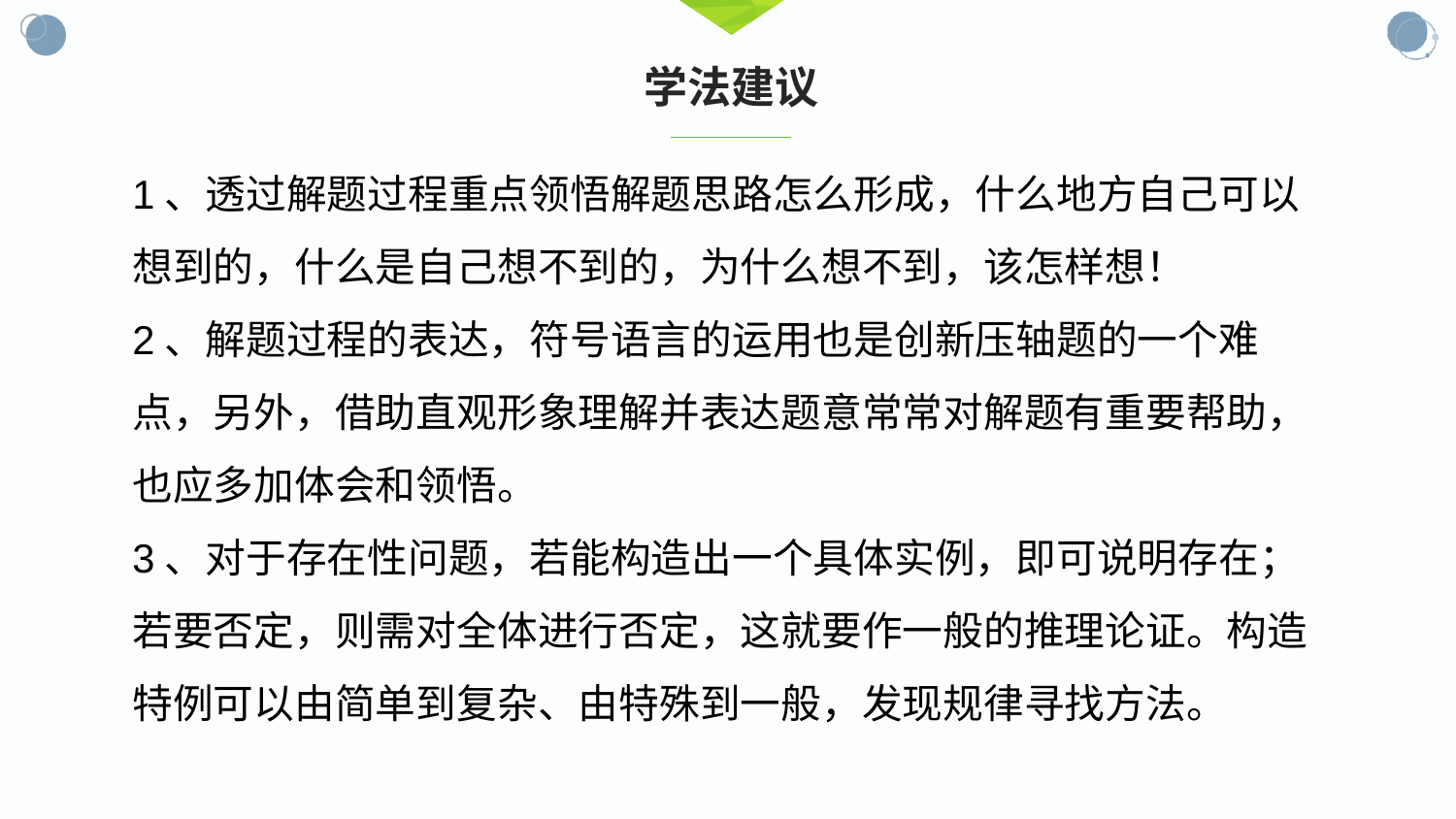

学法建议
1、透过解题过程重点领悟解题思路怎么形成，什么地方自己可以想到的，什么是自己想不到的，为什么想不到，该怎样想！
2、解题过程的表达，符号语言的运用也是创新压轴题的一个难点，另外，借助直观形象理解并表达题意常常对解题有重要帮助，也应多加体会和领悟。
3、对于存在性问题，若能构造出一个具体实例，即可说明存在；若要否定，则需对全体进行否定，这就要作一般的推理论证。构造特例可以由简单到复杂、由特殊到一般，发现规律寻找方法。